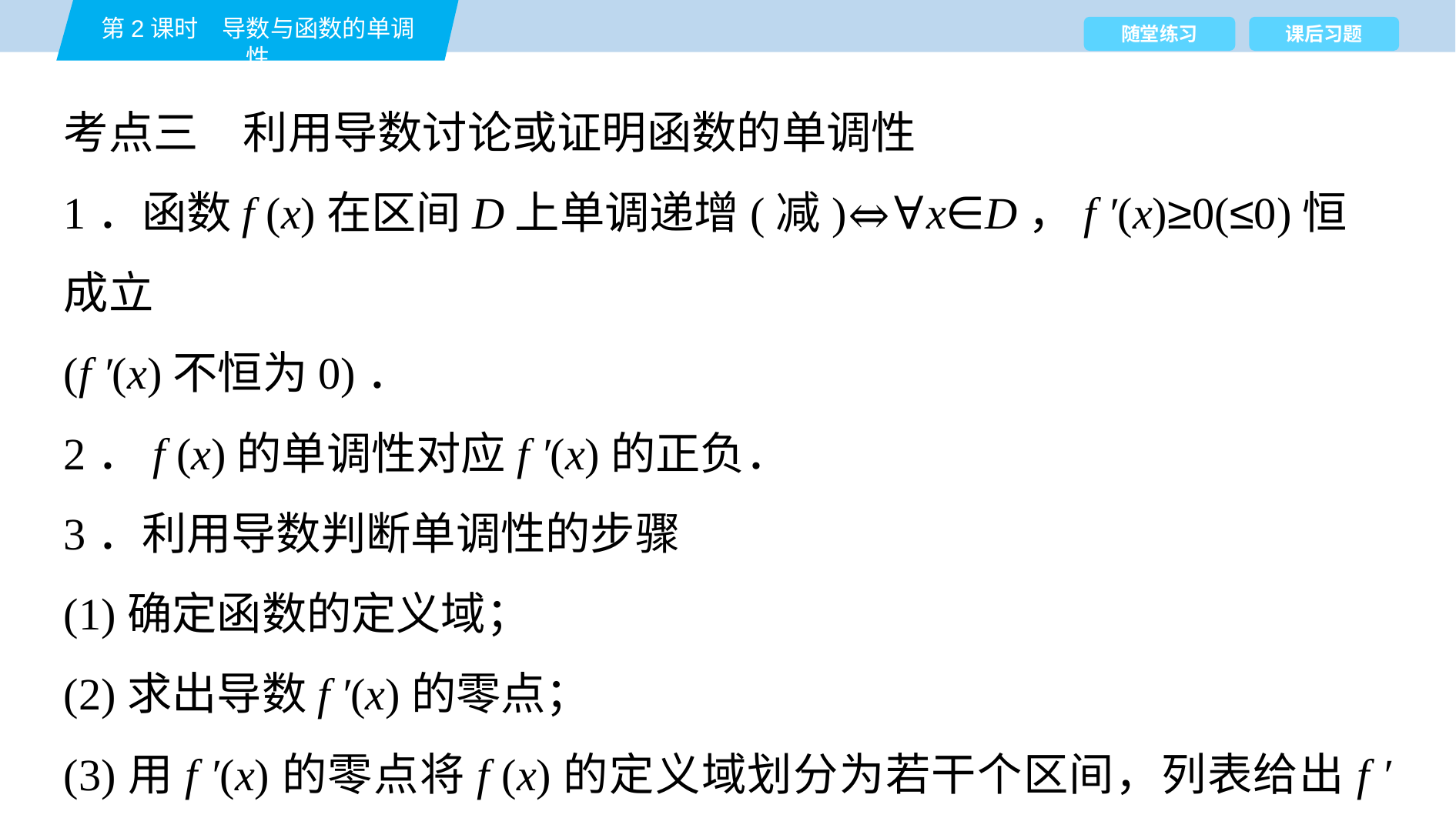

考点三　利用导数讨论或证明函数的单调性
1．函数f (x)在区间D上单调递增(减)⇔∀x∈D，f ′(x)≥0(≤0)恒成立
(f ′(x)不恒为0)．
2．f (x)的单调性对应f ′(x)的正负．
3．利用导数判断单调性的步骤
(1)确定函数的定义域；
(2)求出导数f ′(x)的零点；
(3)用f ′(x)的零点将f (x)的定义域划分为若干个区间，列表给出f ′(x)在各区间上的正负，由此得出函数y＝f (x)在定义域内的单调性．